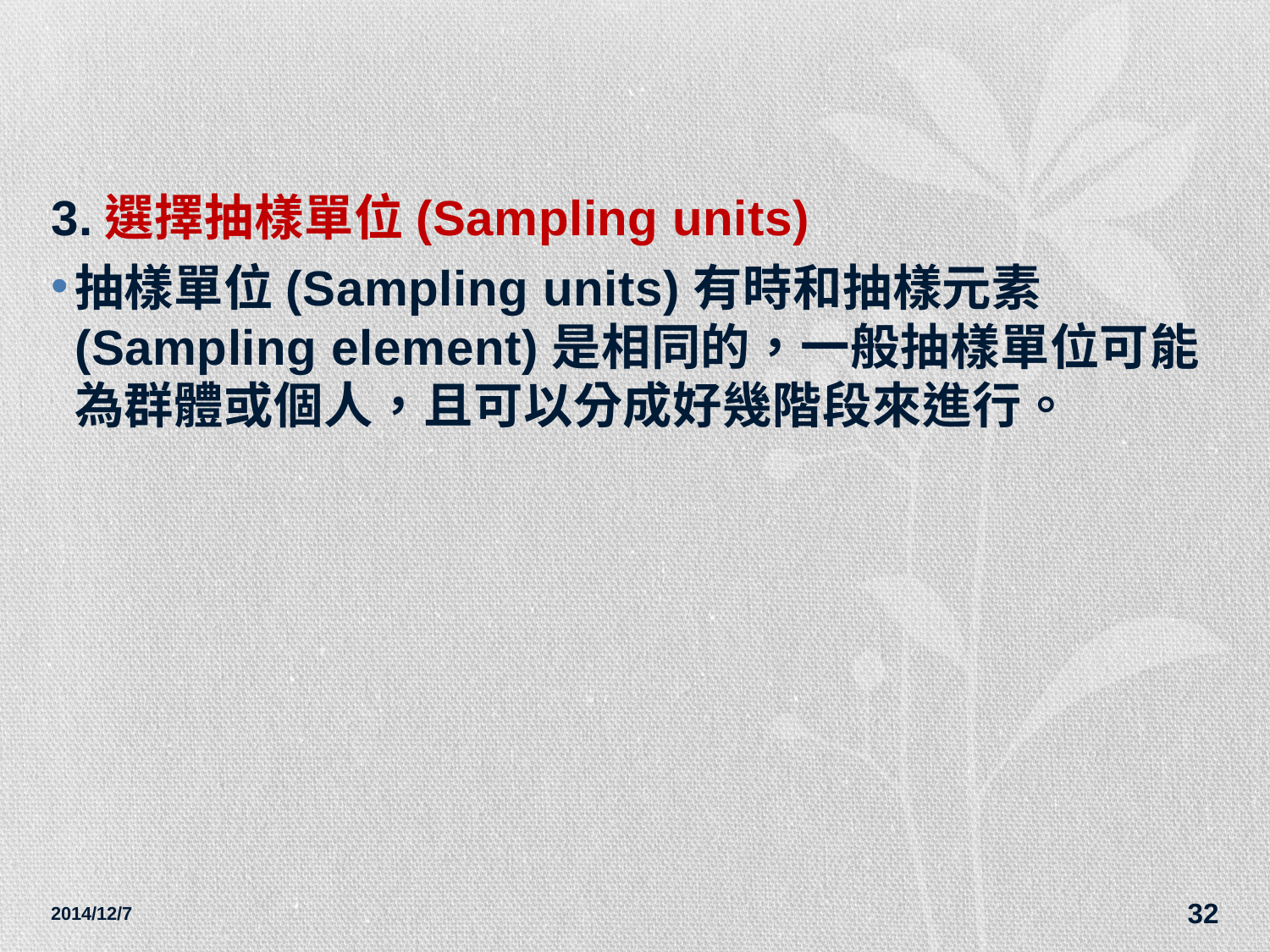

#
3.選擇抽樣單位(Sampling units)
抽樣單位(Sampling units)有時和抽樣元素 (Sampling element)是相同的，一般抽樣單位可能為群體或個人，且可以分成好幾階段來進行。
2014/12/7
32